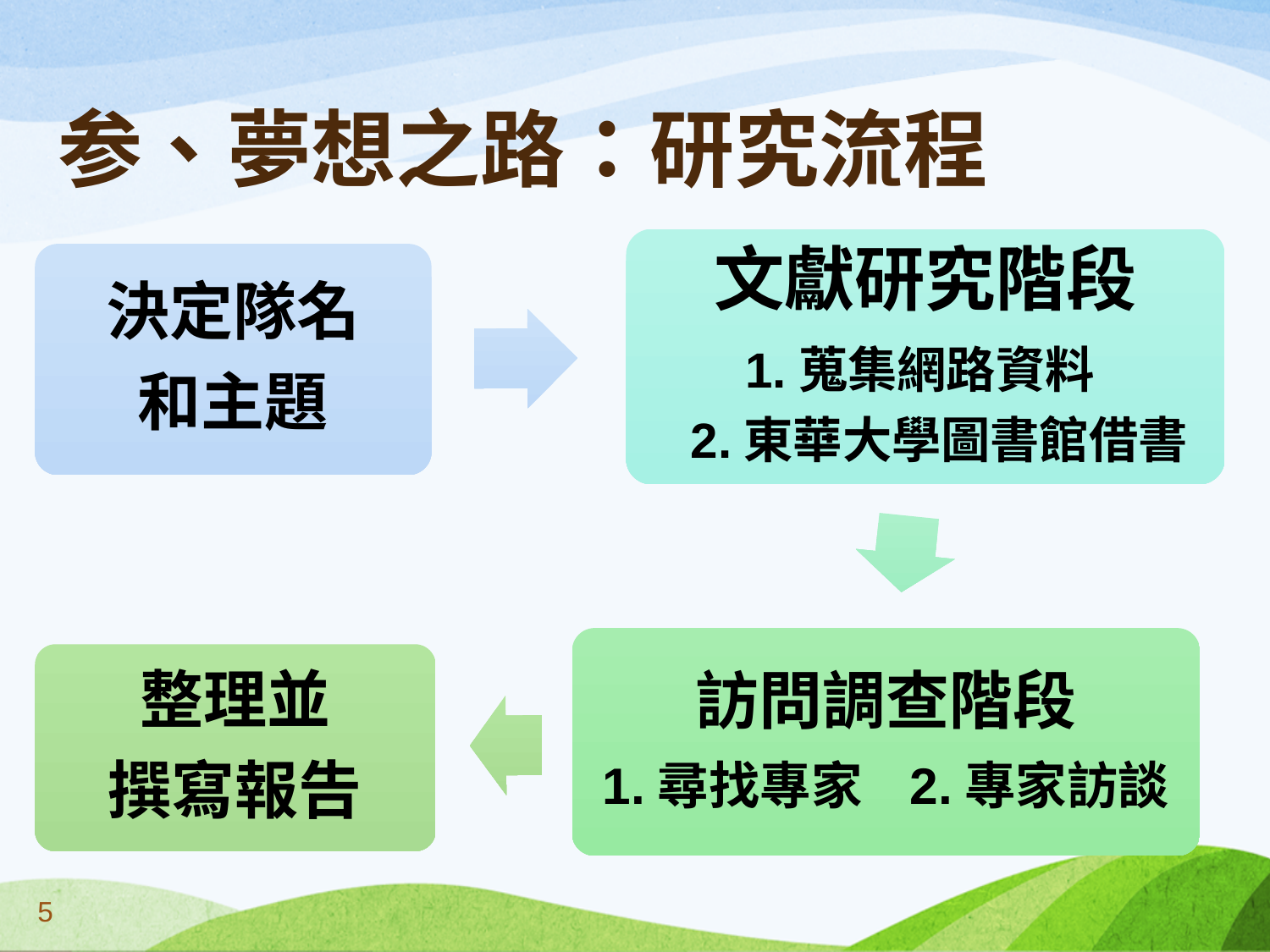

# 参、夢想之路：研究流程
決定隊名
和主題

文獻研究階段
1.蒐集網路資料
  2.東華大學圖書館借書

訪問調查階段
1.尋找專家   2.專家訪談

整理並
撰寫報告
5